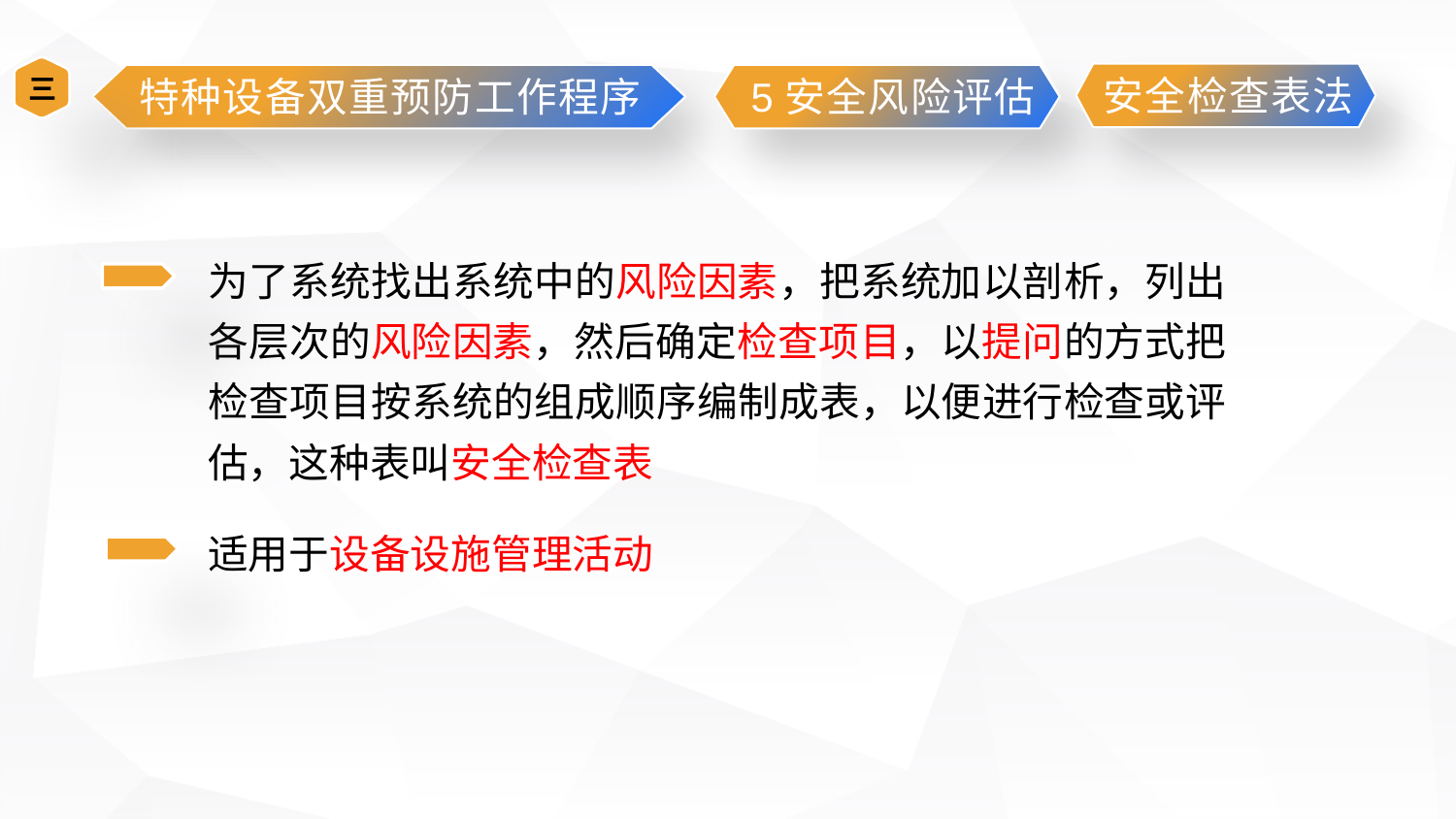

安全检查表法
三

特种设备双重预防工作程序

5安全风险评估
为了系统找出系统中的风险因素，把系统加以剖析，列出各层次的风险因素，然后确定检查项目，以提问的方式把检查项目按系统的组成顺序编制成表，以便进行检查或评估，这种表叫安全检查表

适用于设备设施管理活动

64